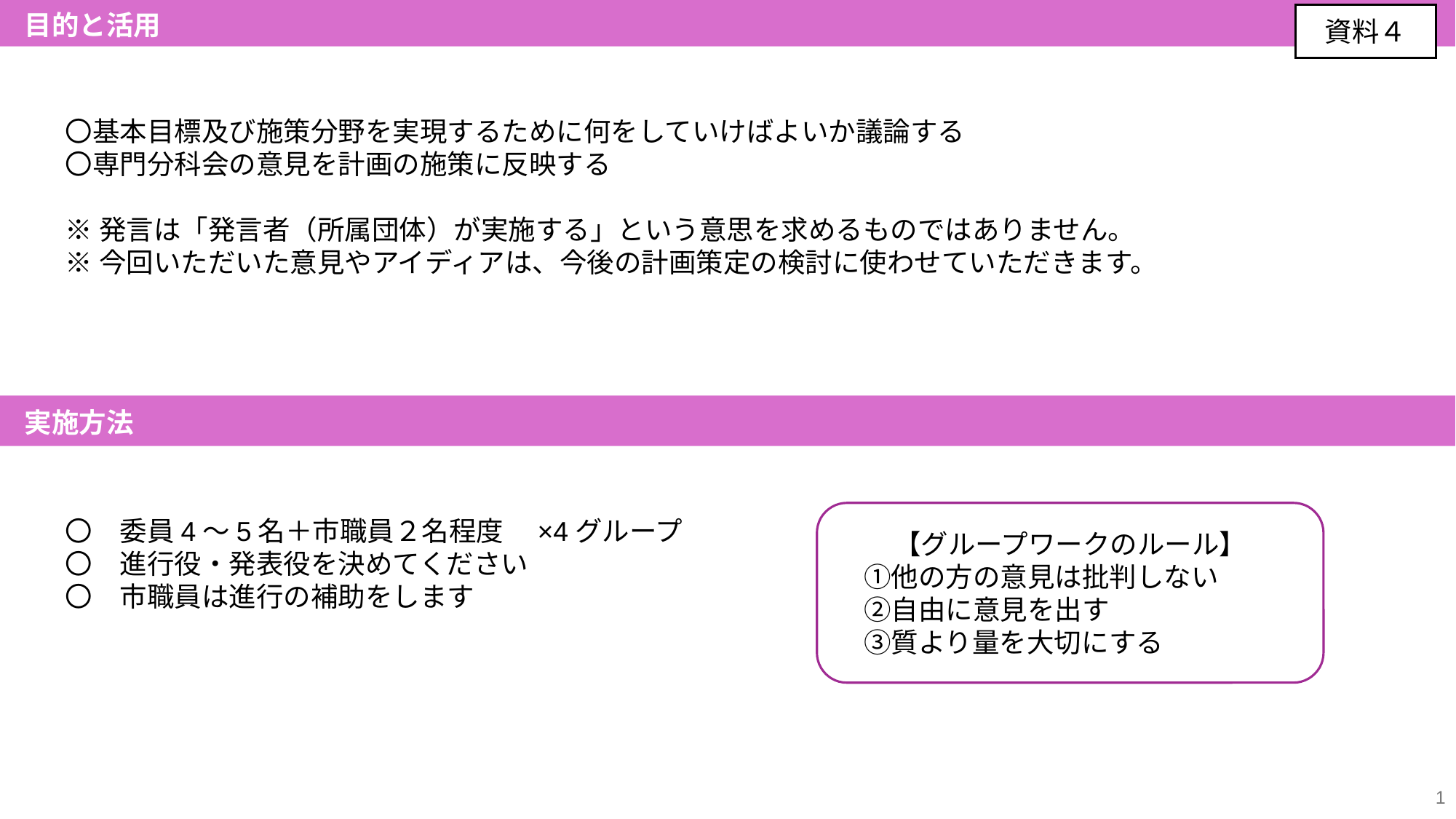

目的と活用
資料４

〇基本目標及び施策分野を実現するために何をしていけばよいか議論する
〇専門分科会の意見を計画の施策に反映する

※発言は「発言者（所属団体）が実施する」という意思を求めるものではありません。
※今回いただいた意見やアイディアは、今後の計画策定の検討に使わせていただきます。

実施方法

【グループワークのルール】
　①他の方の意見は批判しない
　②自由に意見を出す
　③質より量を大切にする
〇　委員4〜5名＋市職員２名程度　×4グループ
〇　進行役・発表役を決めてください
〇　市職員は進行の補助をします
1